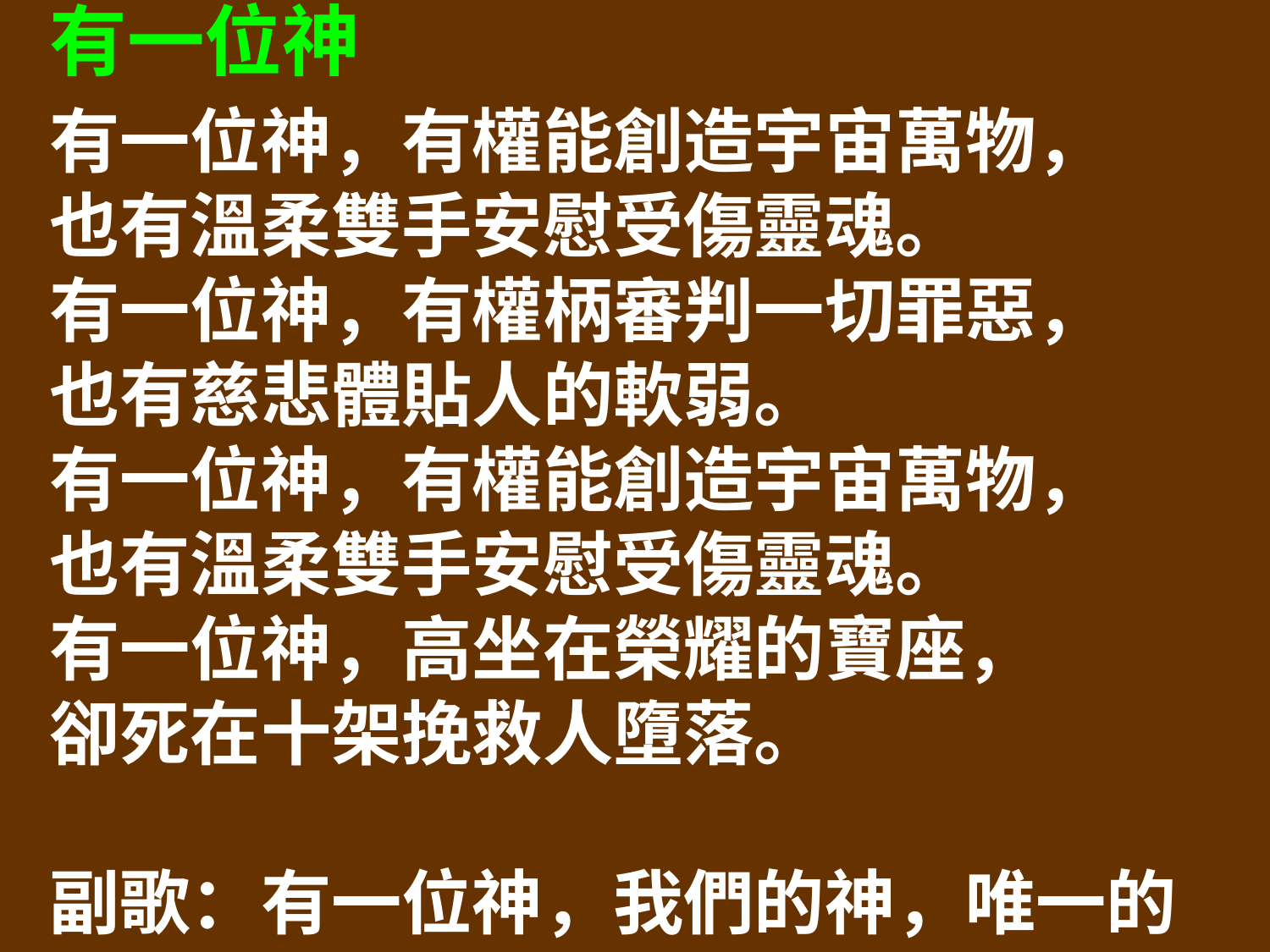

有一位神
有一位神，有權能創造宇宙萬物，
也有溫柔雙手安慰受傷靈魂。
有一位神，有權柄審判一切罪惡，
也有慈悲體貼人的軟弱。
有一位神，有權能創造宇宙萬物，
也有溫柔雙手安慰受傷靈魂。
有一位神，高坐在榮耀的寶座，
卻死在十架挽救人墮落。

副歌：有一位神，我們的神，唯一的神，名叫耶和華。